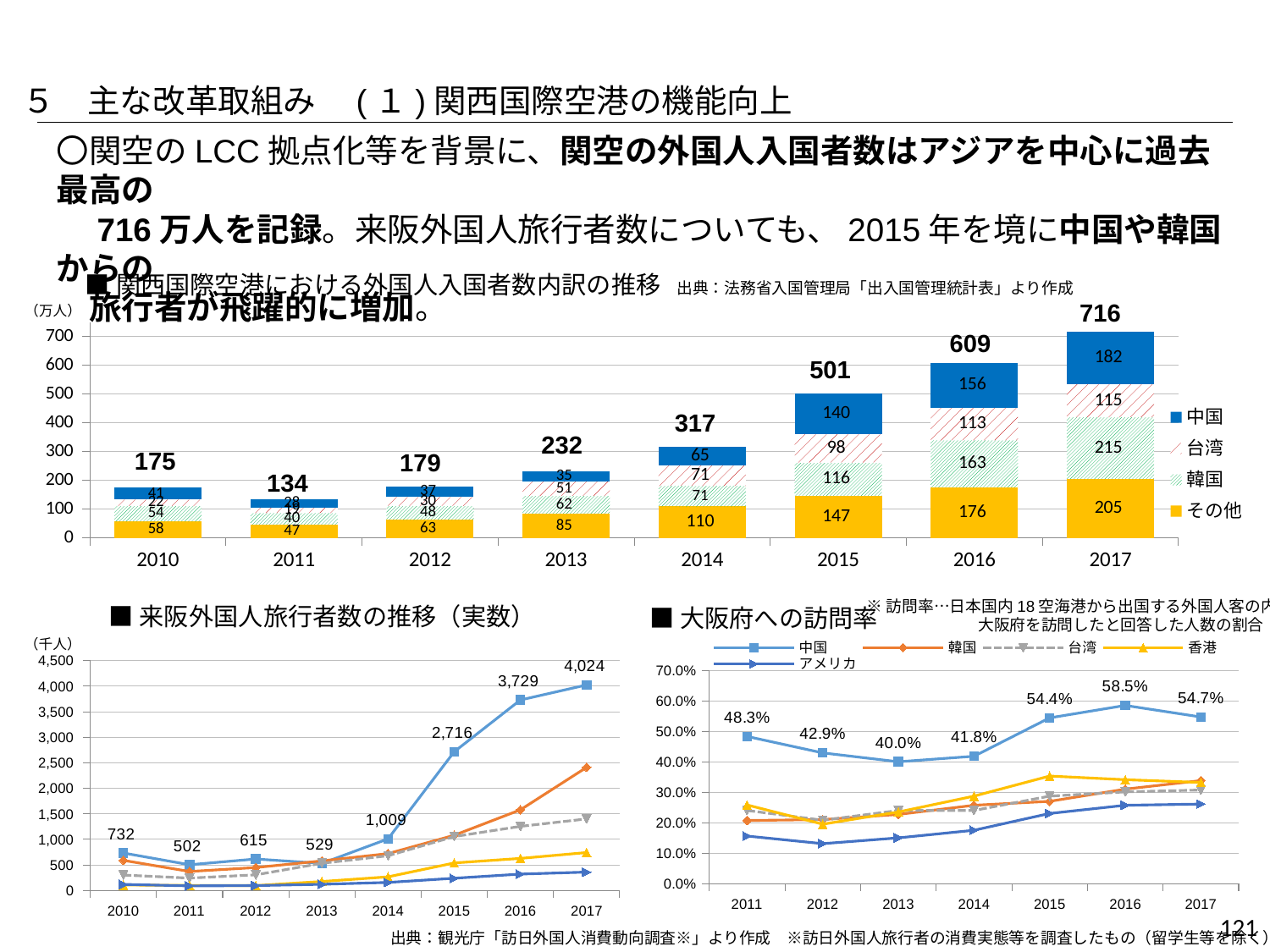

５　主な改革取組み　(１)関西国際空港の機能向上
〇関空のLCC拠点化等を背景に、関空の外国人入国者数はアジアを中心に過去最高の
　716万人を記録。来阪外国人旅行者数についても、2015年を境に中国や韓国からの
　旅行者が飛躍的に増加。
■関西国際空港における外国人入国者数内訳の推移　出典：法務省入国管理局「出入国管理統計表」より作成
716
（万人）

### Chart

| Category | その他 | 韓国 | 台湾 | 中国 |
|---|---|---|---|---|
| 2010 | 57.6474 | 53.6497 | 22.4581 | 40.7803 |
| 2011 | 46.5803 | 40.1101 | 19.4908 | 27.6971 |
| 2012 | 63.4848 | 48.491 | 30.4552 | 36.7267 |
| 2013 | 84.7776 | 61.5863 | 50.5632 | 35.384 |
| 2014 | 109.896 | 71.0697 | 70.615 | 65.4635 |
| 2015 | 146.5927 | 115.6033 | 98.1551 | 140.424 |
| 2016 | 176.354 | 163.2761 | 112.5592 | 156.4707 |
| 2017 | 204.584 | 214.7959 | 114.6696 | 181.9501 |
609
501
317
232
175
179
134
※訪問率…日本国内18空海港から出国する外国人客の内、
　　　　　　　大阪府を訪問したと回答した人数の割合
■来阪外国人旅行者数の推移（実数）
■大阪府への訪問率

### Chart

| Category | 中国 | 韓国 | 台湾 | 香港 | アメリカ |
|---|---|---|---|---|---|
| 2011 | 0.483 | 0.207 | 0.24 | 0.258 | 0.156 |
| 2012 | 0.429 | 0.21 | 0.208 | 0.195 | 0.131 |
| 2013 | 0.4 | 0.227 | 0.24 | 0.235 | 0.15 |
| 2014 | 0.418 | 0.257 | 0.24 | 0.287 | 0.175 |
| 2015 | 0.544 | 0.27 | 0.287 | 0.353 | 0.23 |
| 2016 | 0.585 | 0.31 | 0.301 | 0.341 | 0.257 |
| 2017 | 0.547 | 0.338 | 0.307 | 0.332 | 0.261 |
（千人）

### Chart

| Category | 中国 | 韓国 | 台湾 | 香港 | アメリカ |
|---|---|---|---|---|---|
| 2010 | 732.0 | 589.0 | 301.0 | 106.0 | 118.0 |
| 2011 | 502.0 | 370.0 | 241.0 | 97.0 | 89.0 |
| 2012 | 615.0 | 448.0 | 305.0 | 94.0 | 94.0 |
| 2013 | 529.0 | 578.0 | 531.0 | 175.0 | 120.0 |
| 2014 | 1009.0 | 721.0 | 679.0 | 266.0 | 156.0 |
| 2015 | 2716.0 | 1080.0 | 1054.0 | 538.0 | 238.0 |
| 2016 | 3729.0 | 1578.0 | 1254.0 | 627.0 | 319.0 |
| 2017 | 4024.0 | 2410.0 | 1400.0 | 741.0 | 359.0 |
121
出典：観光庁「訪日外国人消費動向調査※」より作成　※訪日外国人旅行者の消費実態等を調査したもの（留学生等を除く）